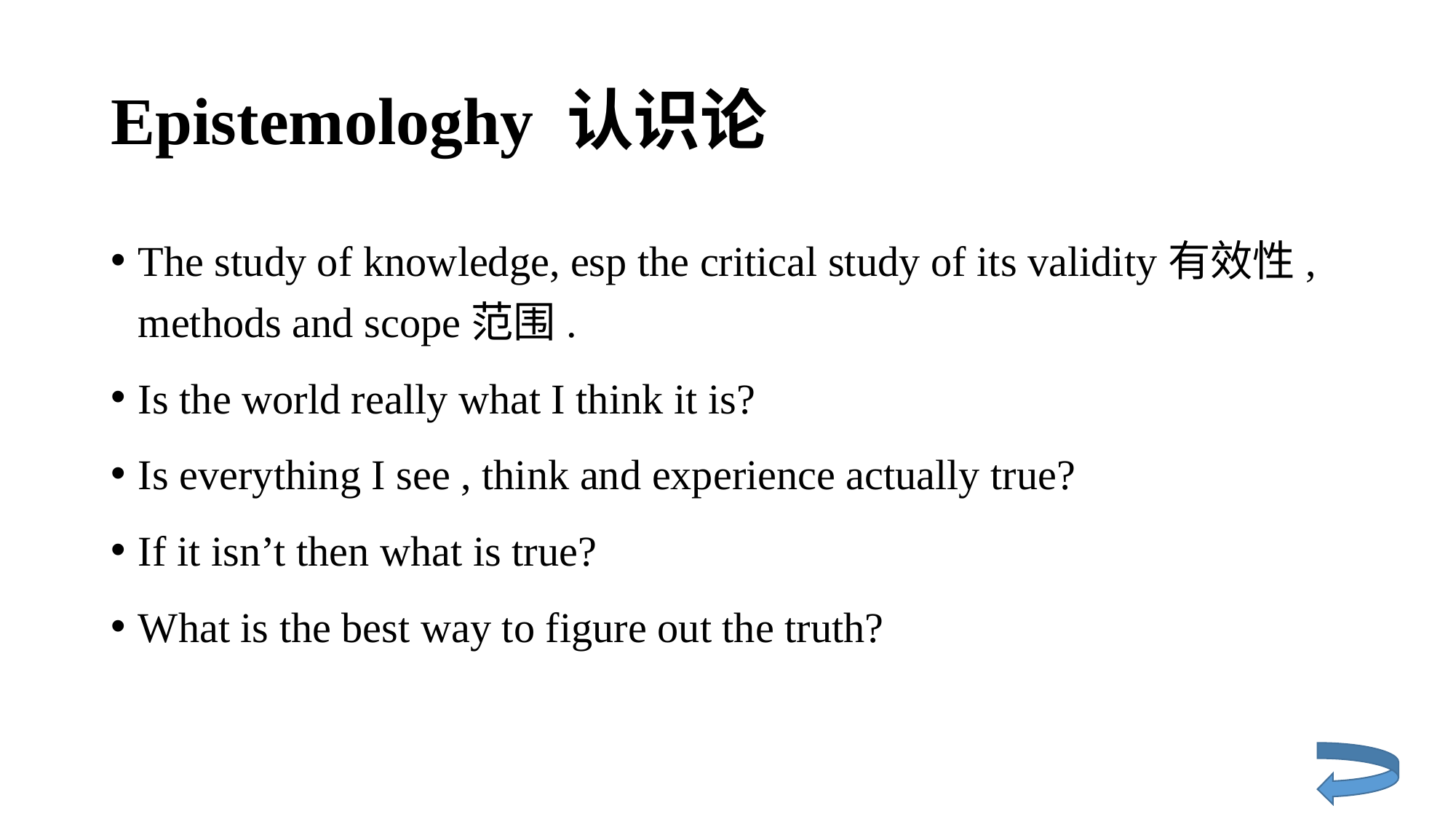

# Epistemologhy 认识论
The study of knowledge, esp the critical study of its validity有效性, methods and scope范围.
Is the world really what I think it is?
Is everything I see , think and experience actually true?
If it isn’t then what is true?
What is the best way to figure out the truth?